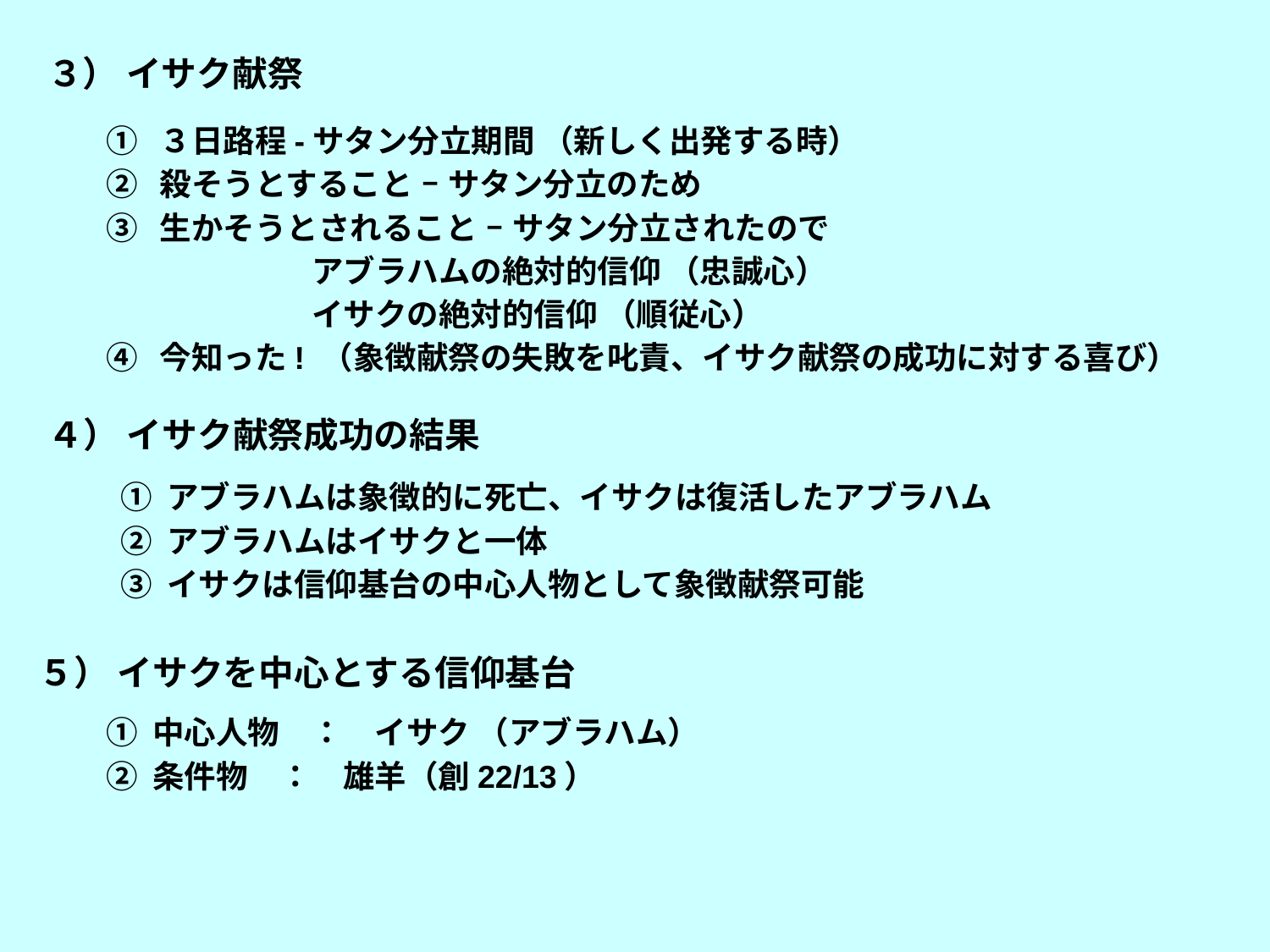

３） イサク献祭
①  ３日路程-サタン分立期間 （新しく出発する時）
②  殺そうとすること – サタン分立のため
③  生かそうとされること – サタン分立されたので
	        アブラハムの絶対的信仰 （忠誠心）
	        イサクの絶対的信仰 （順従心）
④  今知った! （象徴献祭の失敗を叱責、イサク献祭の成功に対する喜び）
４） イサク献祭成功の結果
① アブラハムは象徴的に死亡、イサクは復活したアブラハム
② アブラハムはイサクと一体
③ イサクは信仰基台の中心人物として象徴献祭可能
５） イサクを中心とする信仰基台
① 中心人物　：　イサク （アブラハム）
② 条件物　：　雄羊（創22/13）